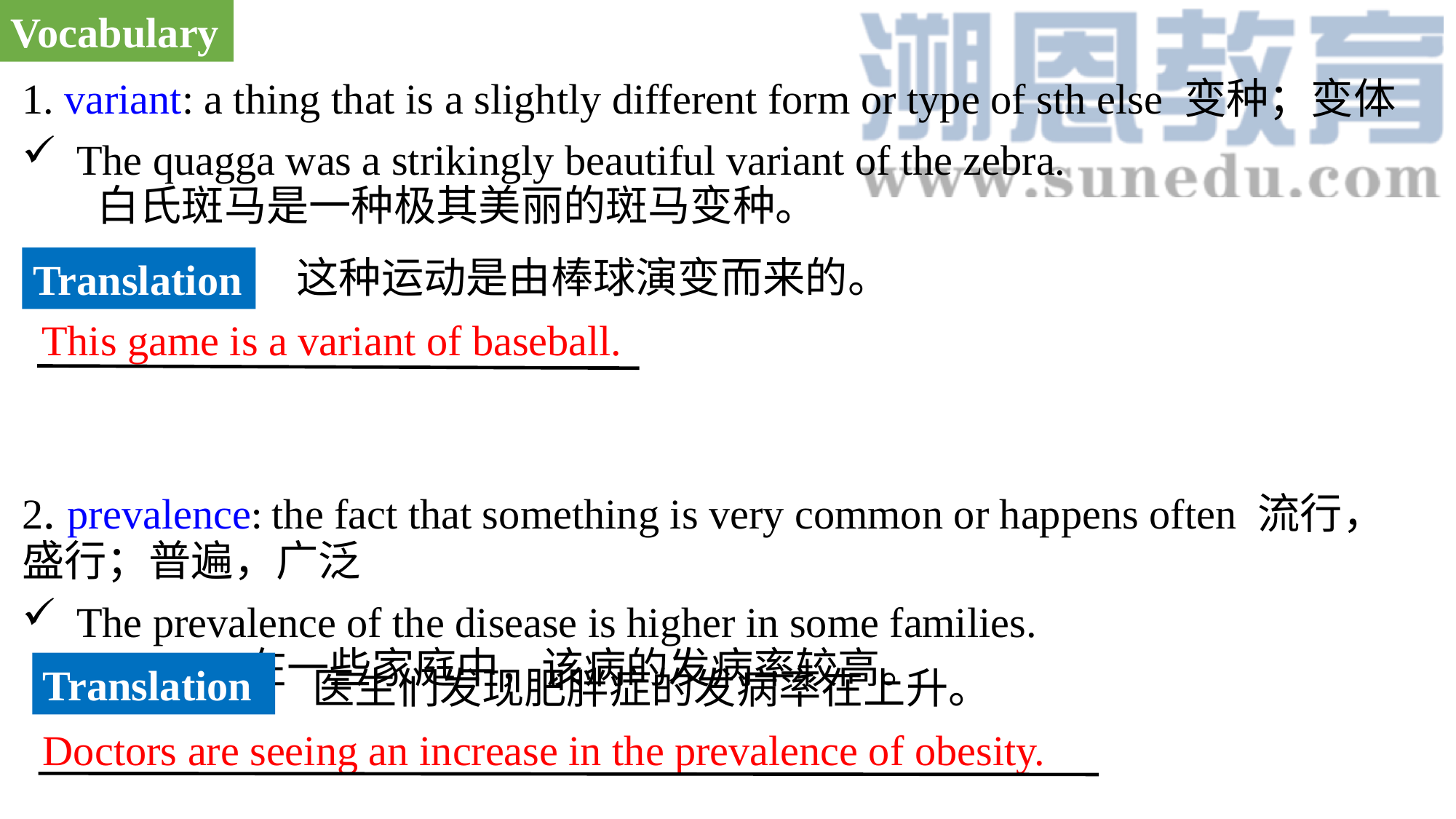

Vocabulary
1. variant: a thing that is a slightly different form or type of sth else 变种；变体
The quagga was a strikingly beautiful variant of the zebra.                                   白氏斑马是一种极其美丽的斑马变种。

2. prevalence: the fact that something is very common or happens often 流行，盛行；普遍，广泛
The prevalence of the disease is higher in some families.                                                    在一些家庭中，该病的发病率较高。
这种运动是由棒球演变而来的。
Translation
This game is a variant of baseball.
Translation
医生们发现肥胖症的发病率在上升。
Doctors are seeing an increase in the prevalence of obesity.